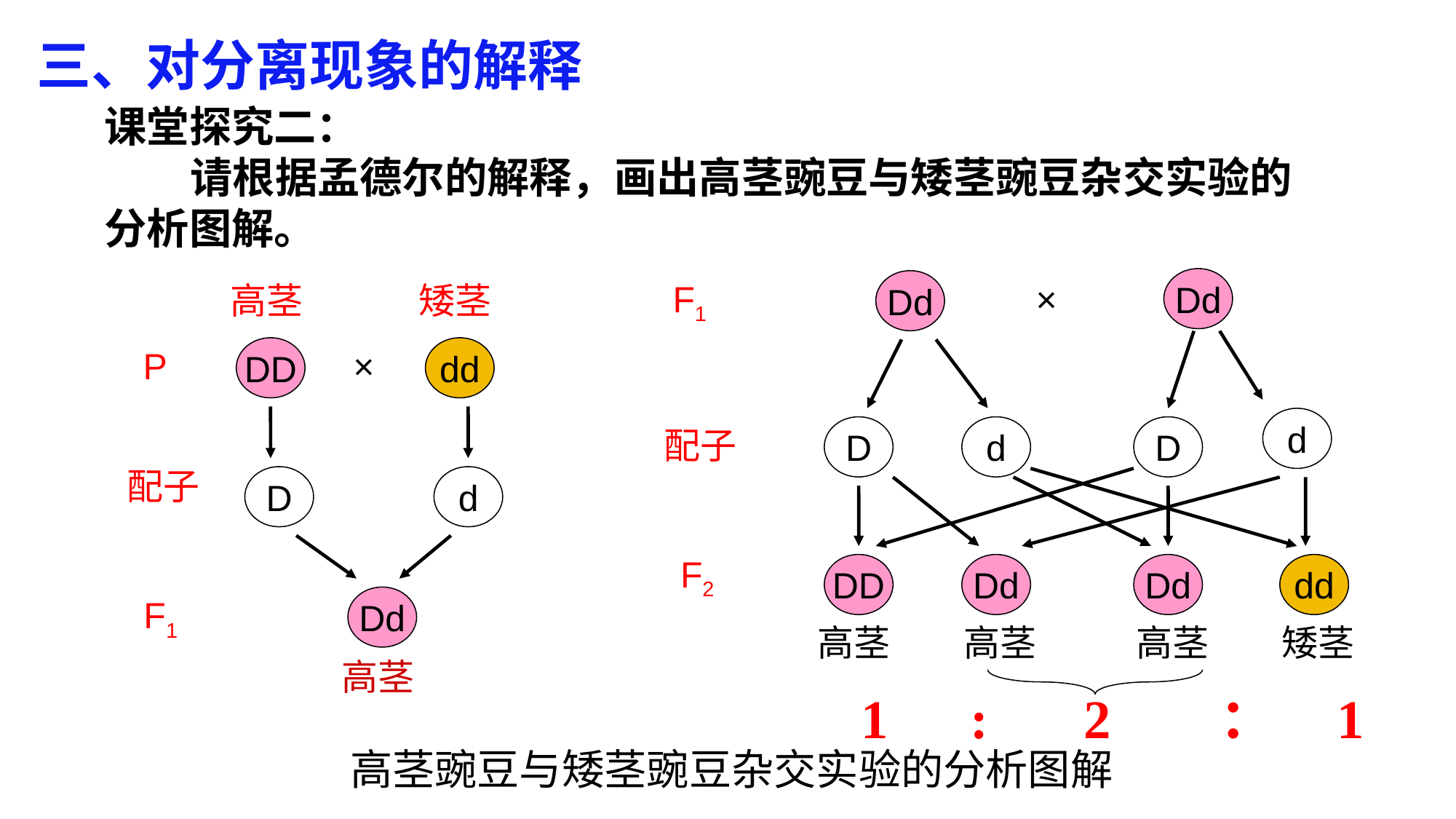

三、对分离现象的解释

课堂探究二：
请根据孟德尔的解释，画出高茎豌豆与矮茎豌豆杂交实验的分析图解。
Dd
×
F1
Dd
高茎
矮茎
P
DD
×
dd

d
D

配子
D
d

D

d
配子

DD

dd

Dd

Dd

F1
Dd
高茎
F2

高茎
高茎
高茎
矮茎
1      :       2       ：    1
高茎豌豆与矮茎豌豆杂交实验的分析图解